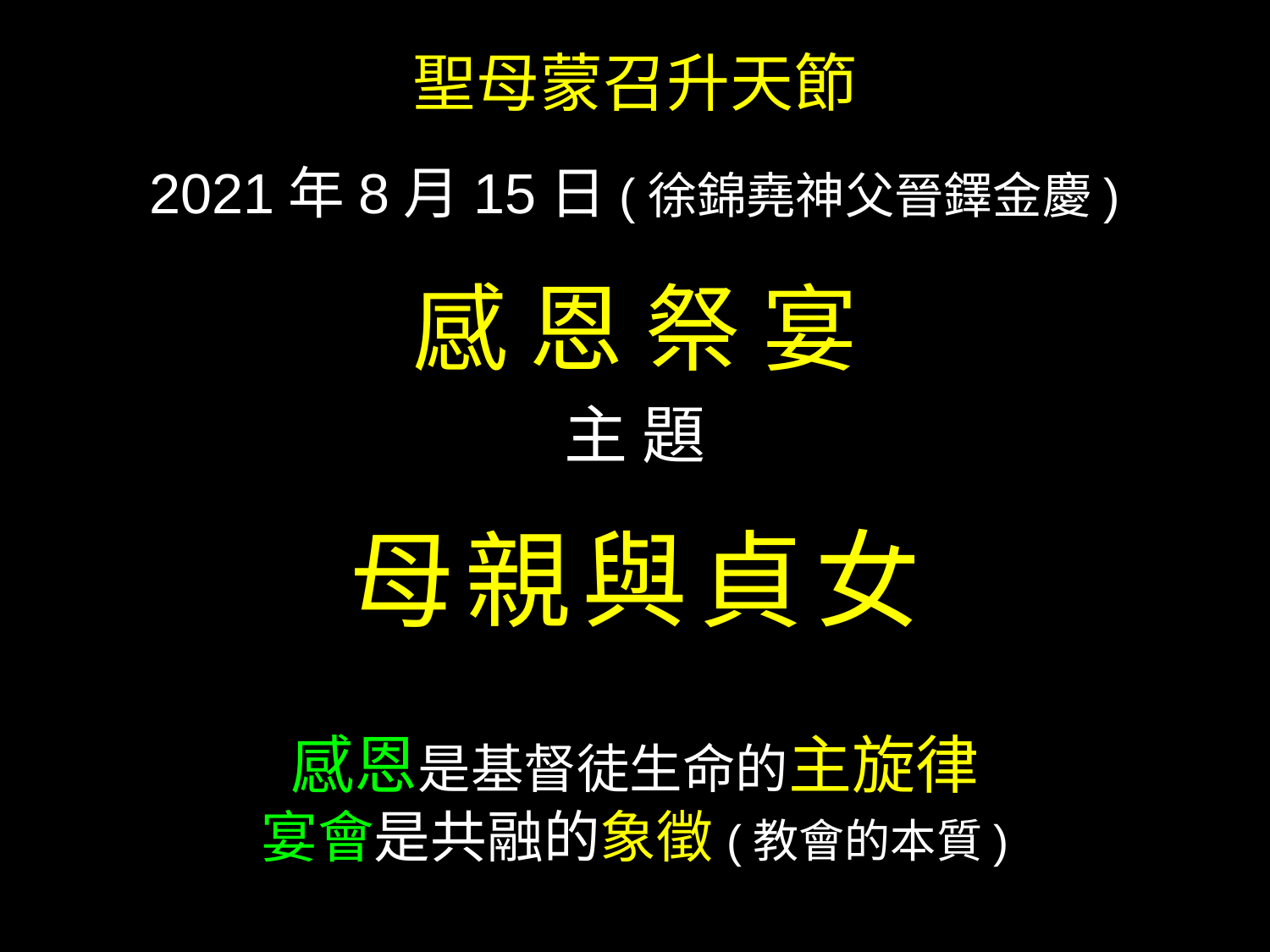

聖母蒙召升天節

2021年8月15日(徐錦堯神父晉鐸金慶)

感 恩 祭 宴

主 題
母親與貞女
感恩是基督徒生命的主旋律
宴會是共融的象徵(教會的本質)